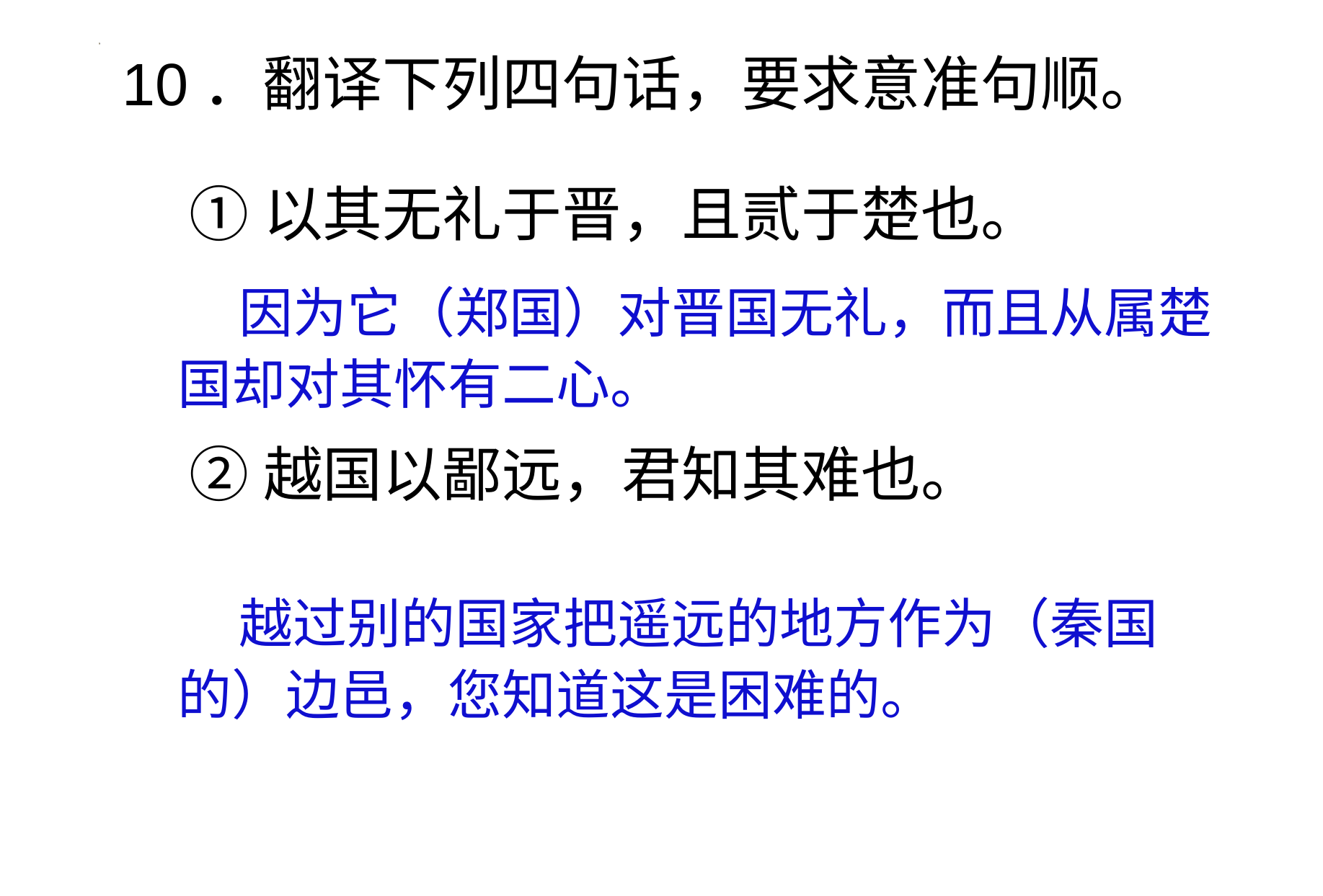

10．翻译下列四句话，要求意准句顺。
     ①以其无礼于晋，且贰于楚也。

     ②越国以鄙远，君知其难也。

    因为它（郑国）对晋国无礼，而且从属楚国却对其怀有二心。
    越过别的国家把遥远的地方作为（秦国的）边邑，您知道这是困难的。